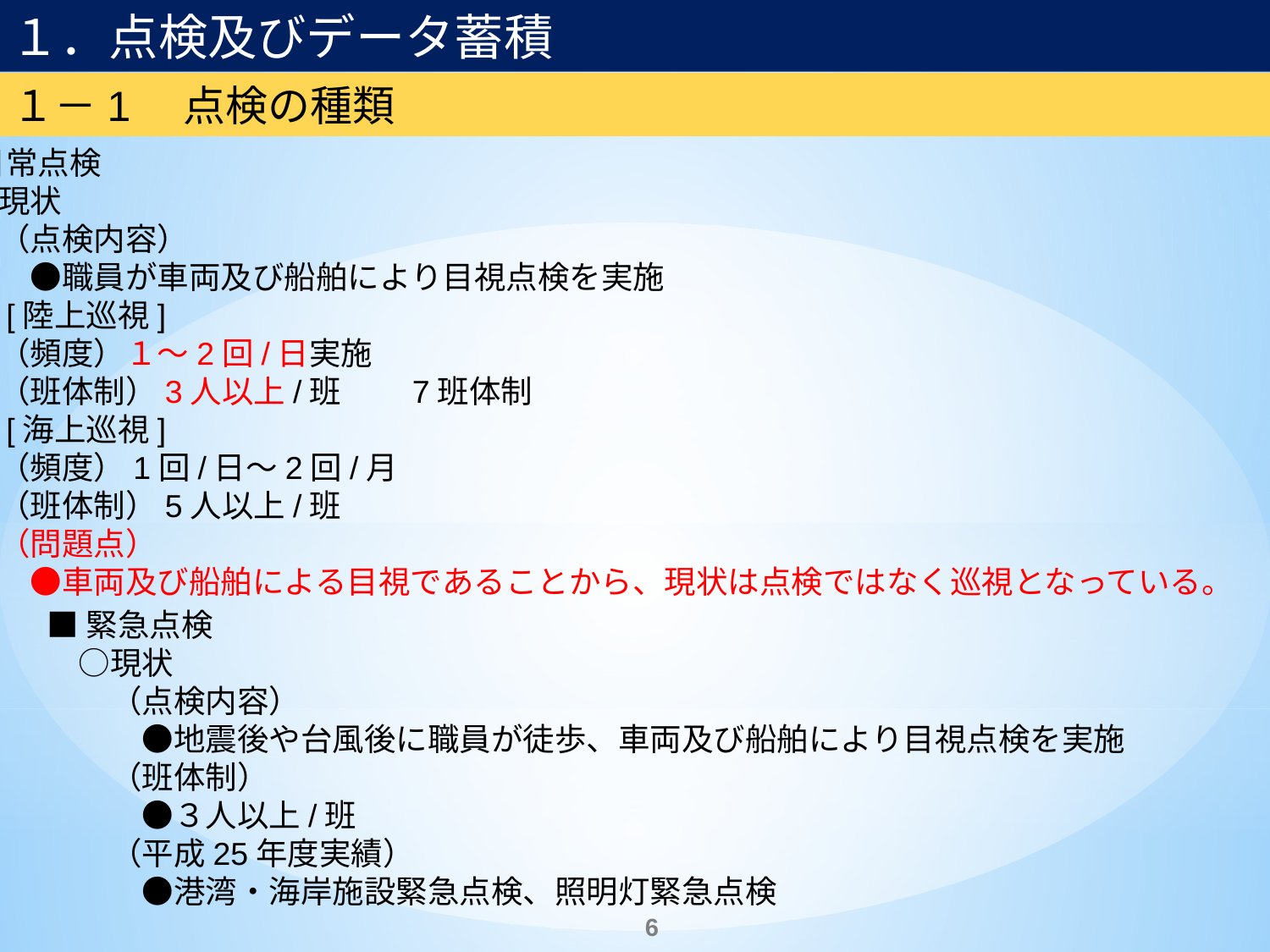

１．点検及びデータ蓄積
１－1　点検の種類
■日常点検
　○現状
　　（点検内容）
　　　●職員が車両及び船舶により目視点検を実施
　　[陸上巡視]
　　（頻度）１～2回/日実施
　　（班体制）3人以上/班　　7班体制
　　[海上巡視]
　　（頻度）1回/日～2回/月
　　（班体制）5人以上/班
　　（問題点）
　　　●車両及び船舶による目視であることから、現状は点検ではなく巡視となっている。
■緊急点検
　○現状
　　（点検内容）
　　　●地震後や台風後に職員が徒歩、車両及び船舶により目視点検を実施
　　（班体制）
　　　●３人以上/班
　　（平成25年度実績）
　　　●港湾・海岸施設緊急点検、照明灯緊急点検
6